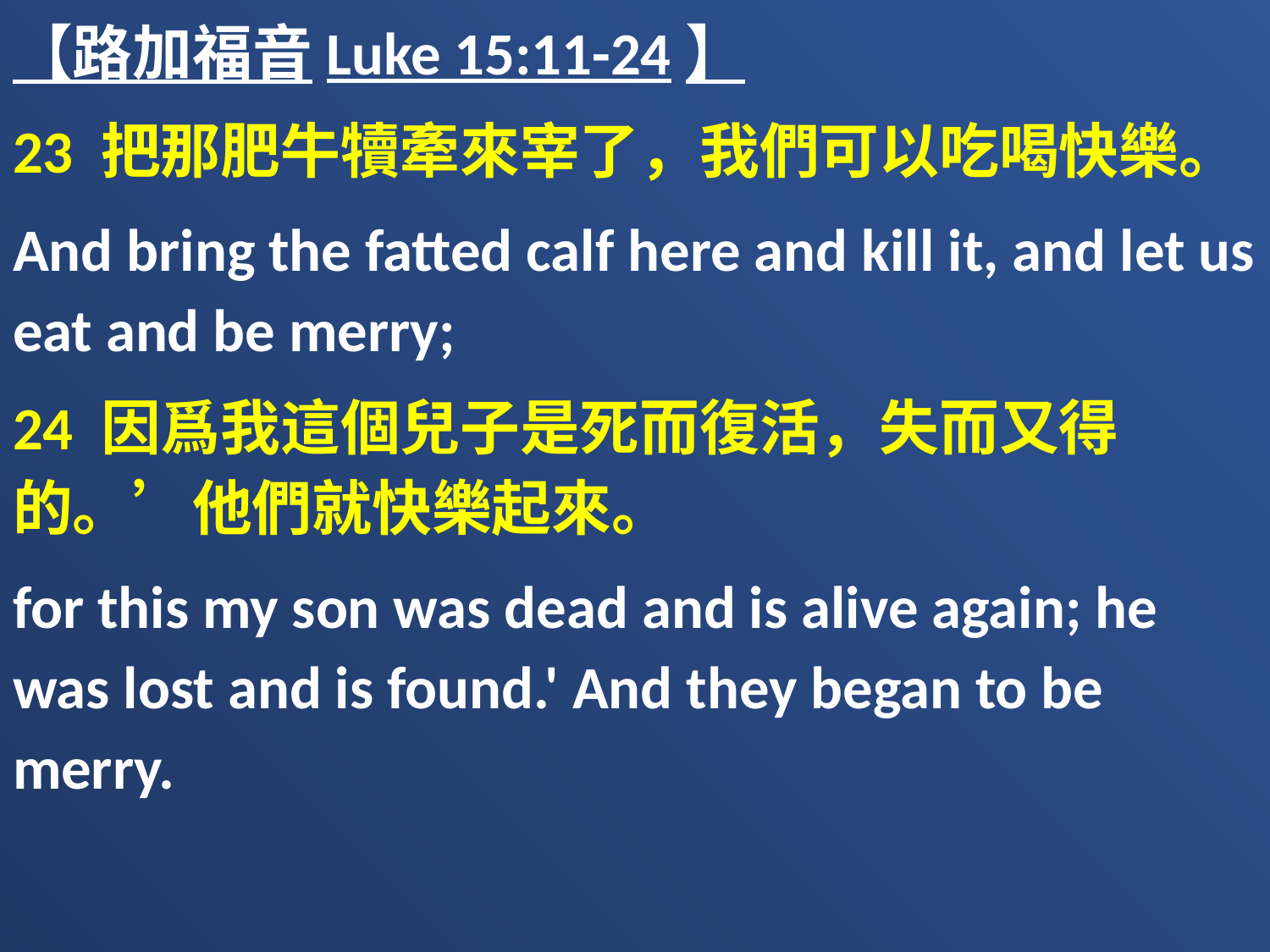

【路加福音Luke 15:11-24】
23 把那肥牛犢牽來宰了，我們可以吃喝快樂。
And bring the fatted calf here and kill it, and let us eat and be merry;
24 因爲我這個兒子是死而復活，失而又得的。’他們就快樂起來。
for this my son was dead and is alive again; he was lost and is found.' And they began to be merry.